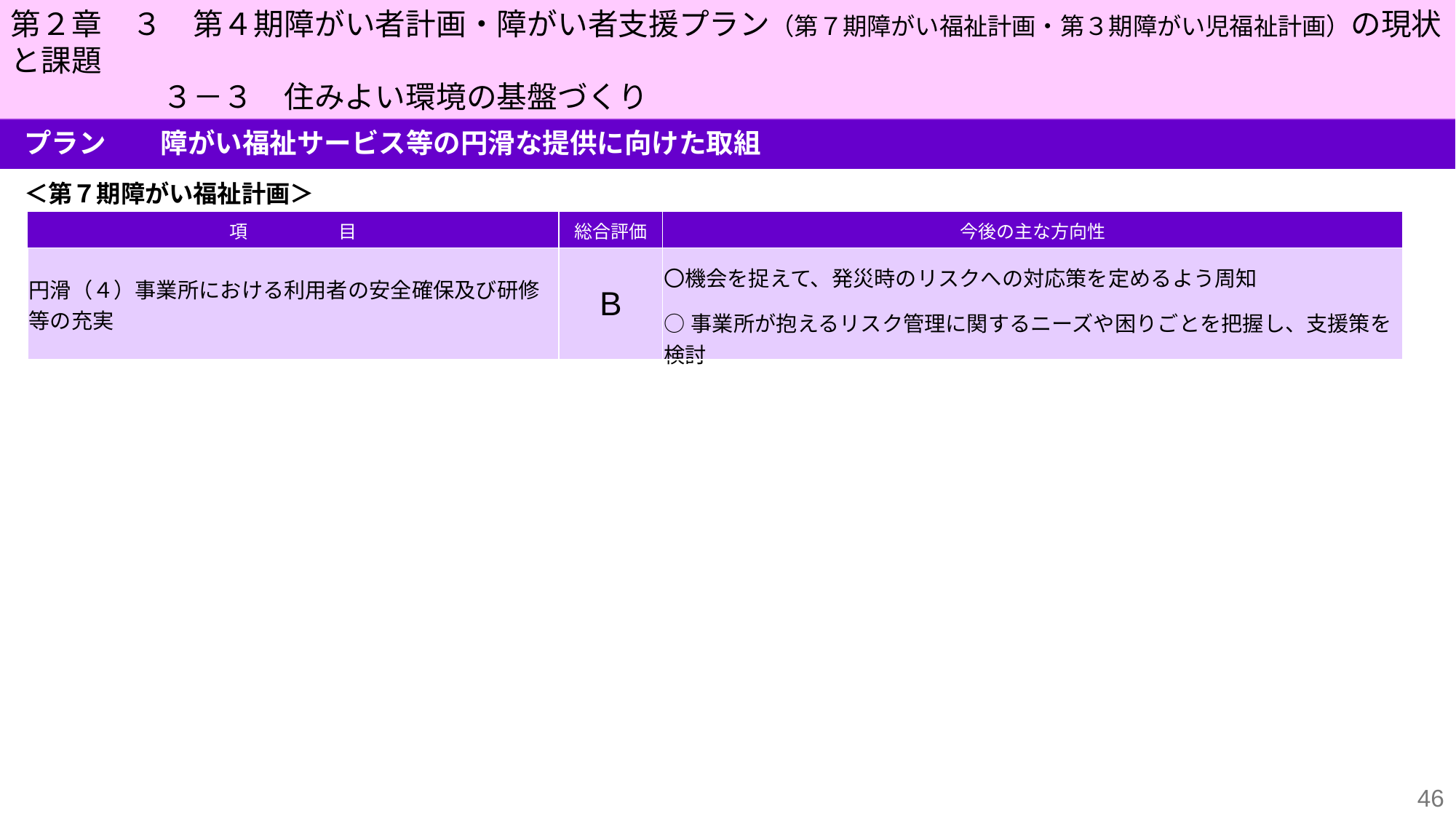

第２章　３　第４期障がい者計画・障がい者支援プラン（第７期障がい福祉計画・第３期障がい児福祉計画）の現状と課題
　　　　　３－３　住みよい環境の基盤づくり

プラン　　障がい福祉サービス等の円滑な提供に向けた取組

＜第７期障がい福祉計画＞
| 項　　　　　目 | 総合評価 | 今後の主な方向性 |
| --- | --- | --- |
| 円滑（４）事業所における利用者の安全確保及び研修等の充実 | B | 〇機会を捉えて、発災時のリスクへの対応策を定めるよう周知 |
|  |  | ○事業所が抱えるリスク管理に関するニーズや困りごとを把握し、支援策を検討 |
46